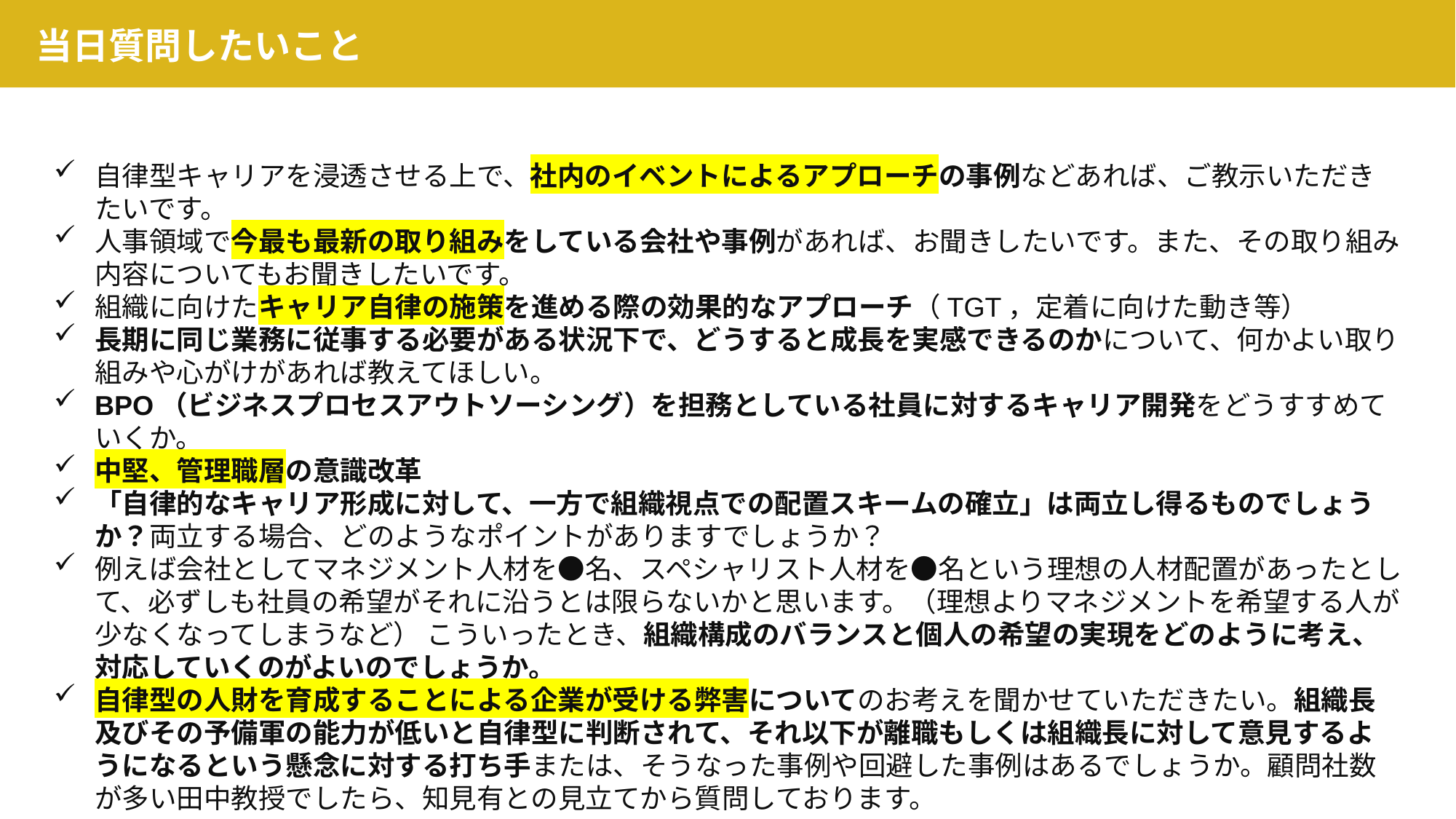

# 当日質問したいこと
自律型キャリアを浸透させる上で、社内のイベントによるアプローチの事例などあれば、ご教示いただきたいです。
人事領域で今最も最新の取り組みをしている会社や事例があれば、お聞きしたいです。また、その取り組み内容についてもお聞きしたいです。
組織に向けたキャリア自律の施策を進める際の効果的なアプローチ（TGT，定着に向けた動き等）
長期に同じ業務に従事する必要がある状況下で、どうすると成長を実感できるのかについて、何かよい取り組みや心がけがあれば教えてほしい。
BPO（ビジネスプロセスアウトソーシング）を担務としている社員に対するキャリア開発をどうすすめていくか。
中堅、管理職層の意識改革
「自律的なキャリア形成に対して、一方で組織視点での配置スキームの確立」は両立し得るものでしょうか？両立する場合、どのようなポイントがありますでしょうか？
例えば会社としてマネジメント人材を●名、スペシャリスト人材を●名という理想の人材配置があったとして、必ずしも社員の希望がそれに沿うとは限らないかと思います。（理想よりマネジメントを希望する人が少なくなってしまうなど） こういったとき、組織構成のバランスと個人の希望の実現をどのように考え、対応していくのがよいのでしょうか。
自律型の人財を育成することによる企業が受ける弊害についてのお考えを聞かせていただきたい。組織長及びその予備軍の能力が低いと自律型に判断されて、それ以下が離職もしくは組織長に対して意見するようになるという懸念に対する打ち手または、そうなった事例や回避した事例はあるでしょうか。顧問社数が多い田中教授でしたら、知見有との見立てから質問しております。